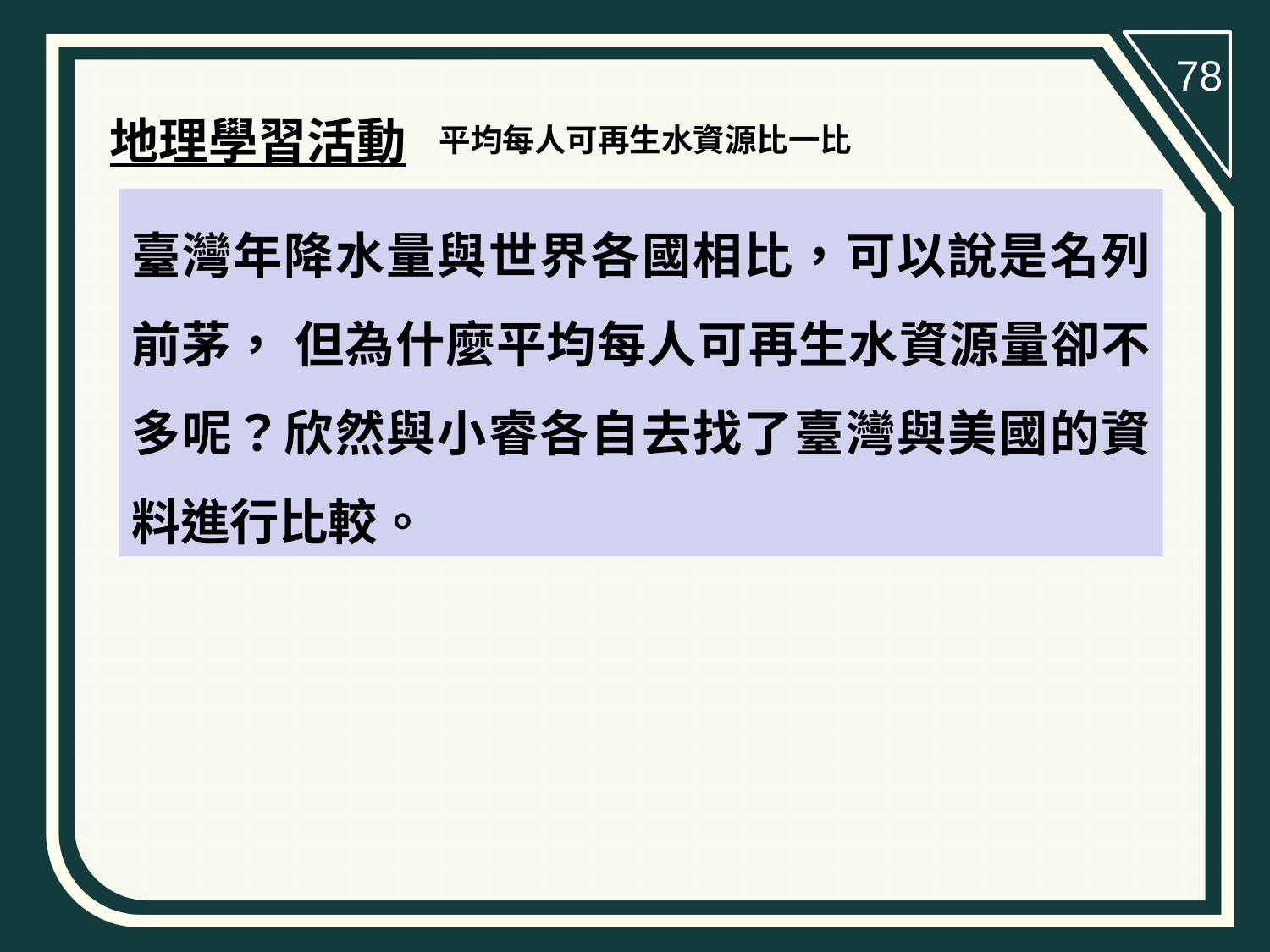

78
地理學習活動
平均每人可再生水資源比一比
臺灣年降水量與世界各國相比，可以說是名列前茅， 但為什麼平均每人可再生水資源量卻不多呢？欣然與小睿各自去找了臺灣與美國的資料進行比較。